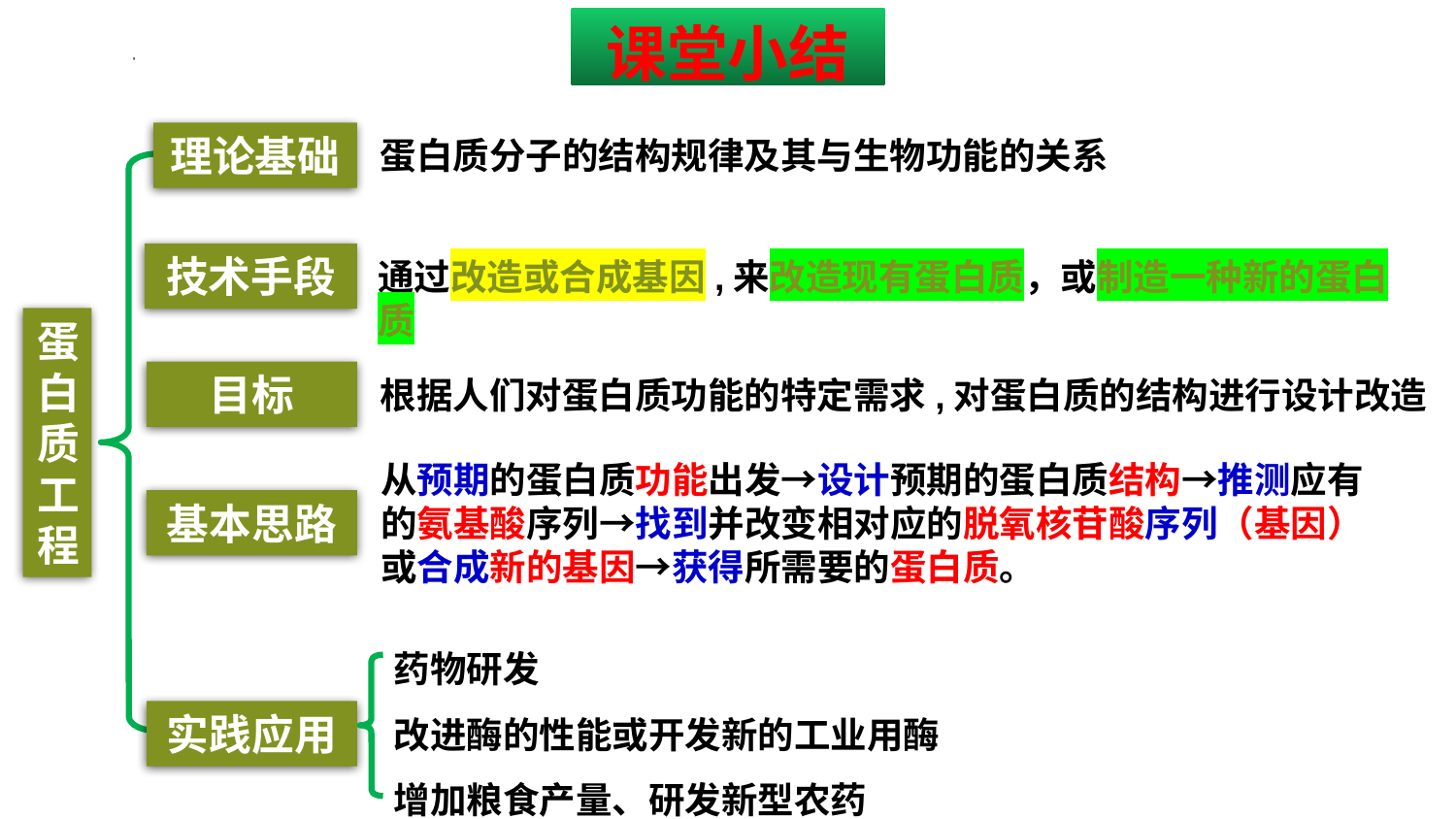

课堂小结
理论基础
蛋白质分子的结构规律及其与生物功能的关系

技术手段
通过改造或合成基因,来改造现有蛋白质，或制造一种新的蛋白质
蛋白质工程
目标
根据人们对蛋白质功能的特定需求,对蛋白质的结构进行设计改造
从预期的蛋白质功能出发→设计预期的蛋白质结构→推测应有的氨基酸序列→找到并改变相对应的脱氧核苷酸序列（基因）或合成新的基因→获得所需要的蛋白质。
基本思路
药物研发
改进酶的性能或开发新的工业用酶
增加粮食产量、研发新型农药

实践应用